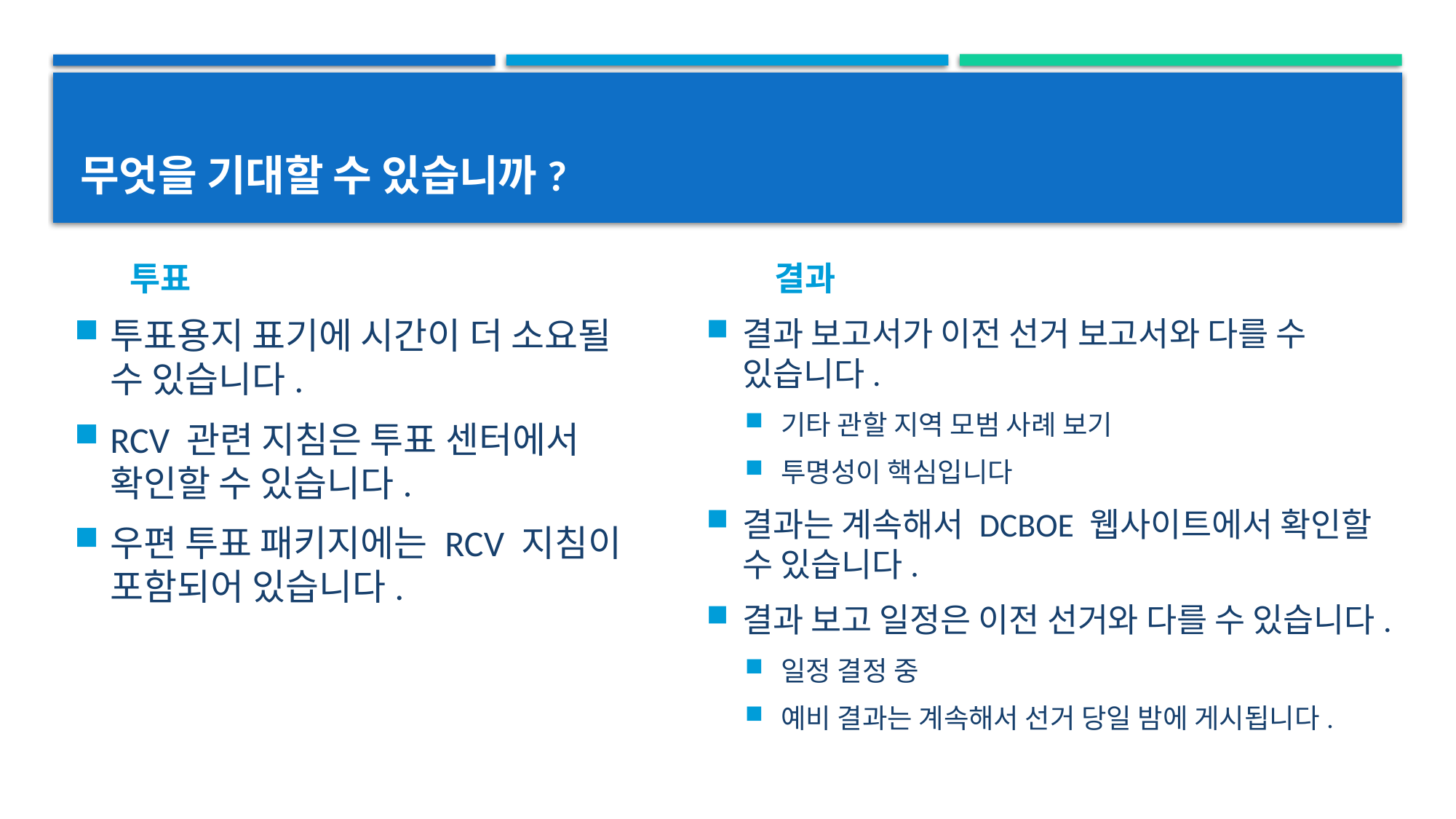

# 무엇을 기대할 수 있습니까?
결과
투표
투표용지 표기에 시간이 더 소요될 수 있습니다.
RCV 관련 지침은 투표 센터에서 확인할 수 있습니다.
우편 투표 패키지에는 RCV 지침이 포함되어 있습니다.

결과 보고서가 이전 선거 보고서와 다를 수 있습니다.
기타 관할 지역 모범 사례 보기
투명성이 핵심입니다
결과는 계속해서 DCBOE 웹사이트에서 확인할 수 있습니다.
결과 보고 일정은 이전 선거와 다를 수 있습니다.
일정 결정 중
예비 결과는 계속해서 선거 당일 밤에 게시됩니다.